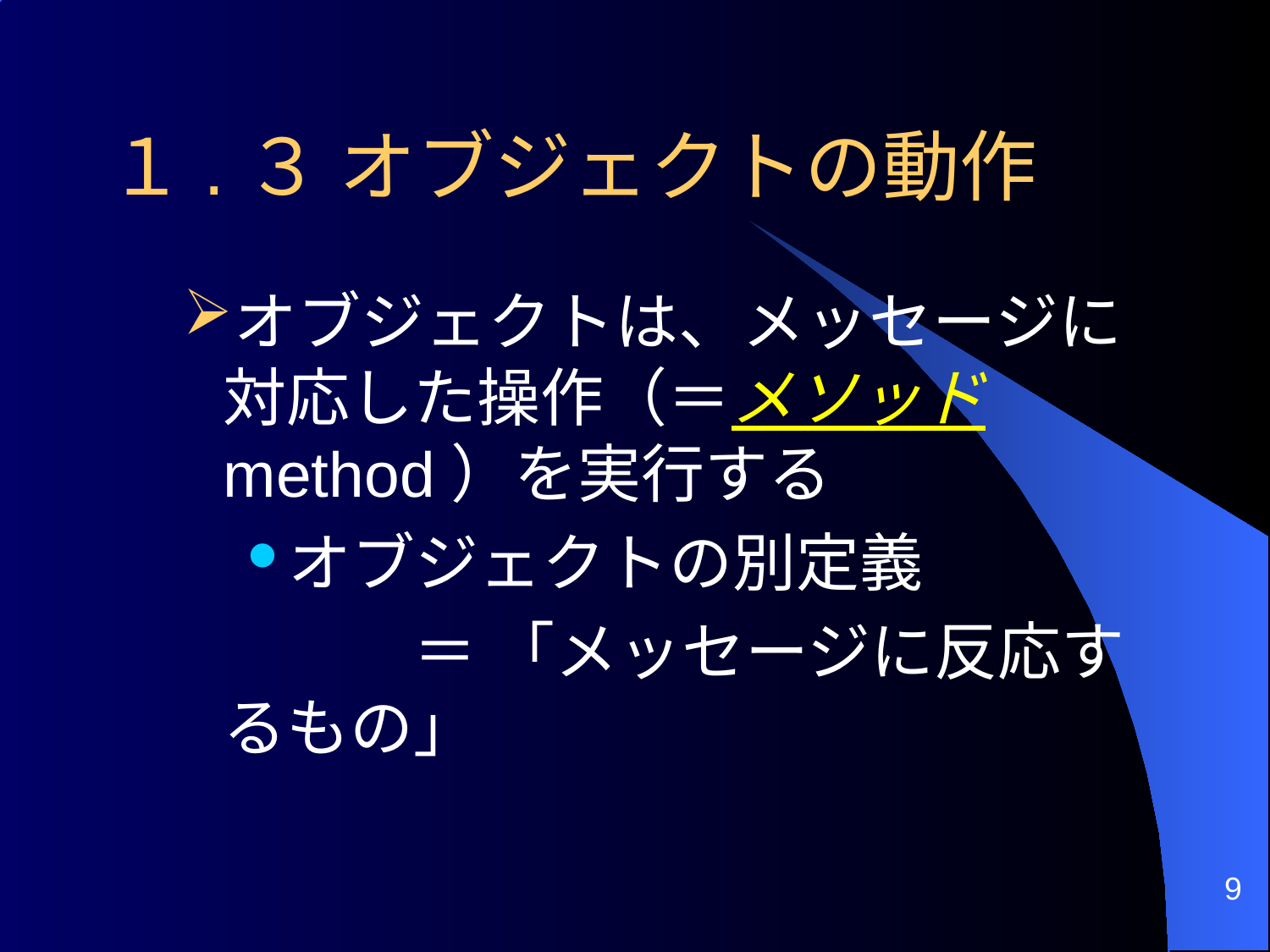

# １.３ オブジェクトの動作
オブジェクトは、メッセージに対応した操作（＝メソッド method）を実行する
オブジェクトの別定義
		　＝ 「メッセージに反応するもの」
9